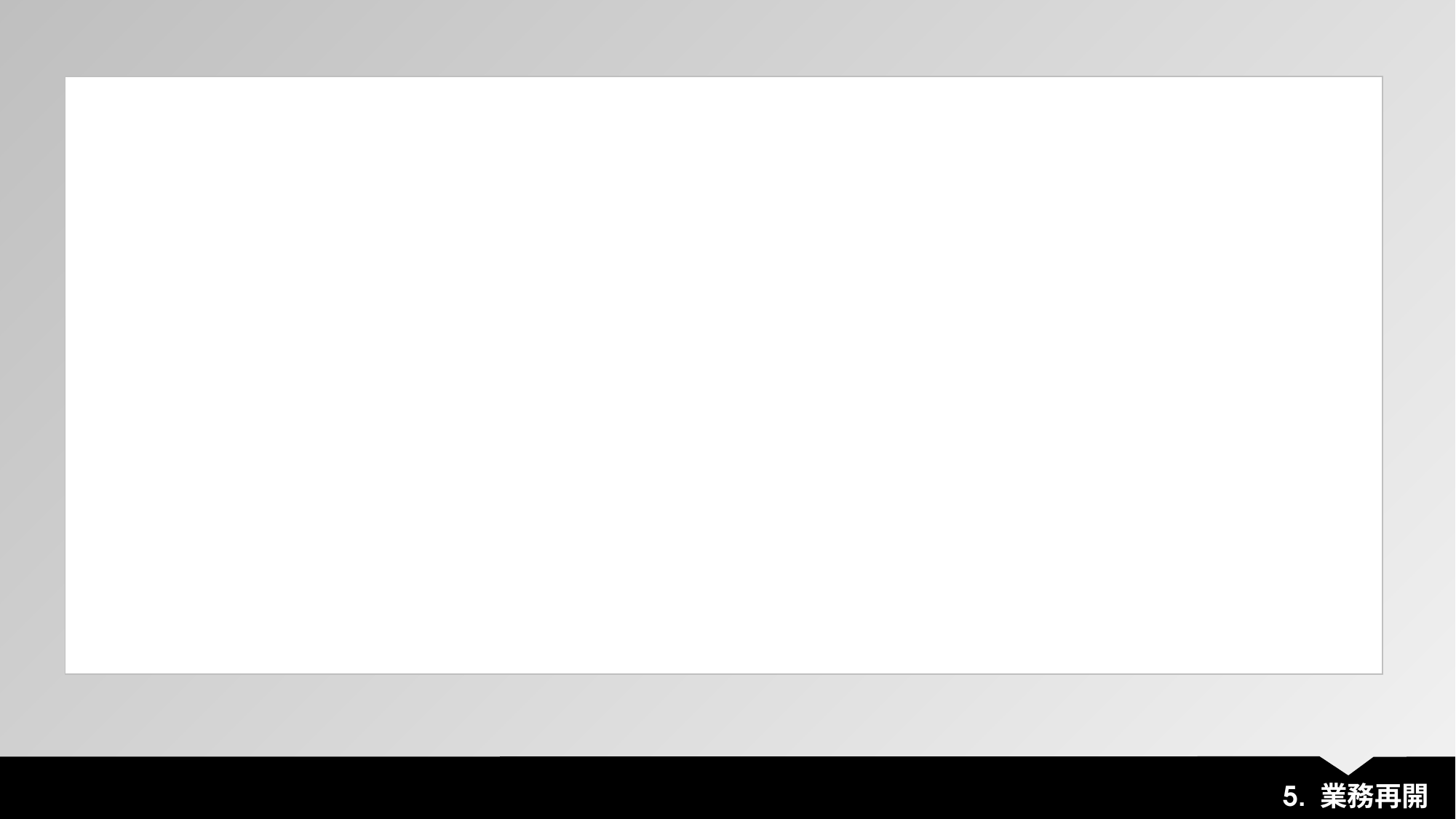

|  |
| --- |

5. 業務再開